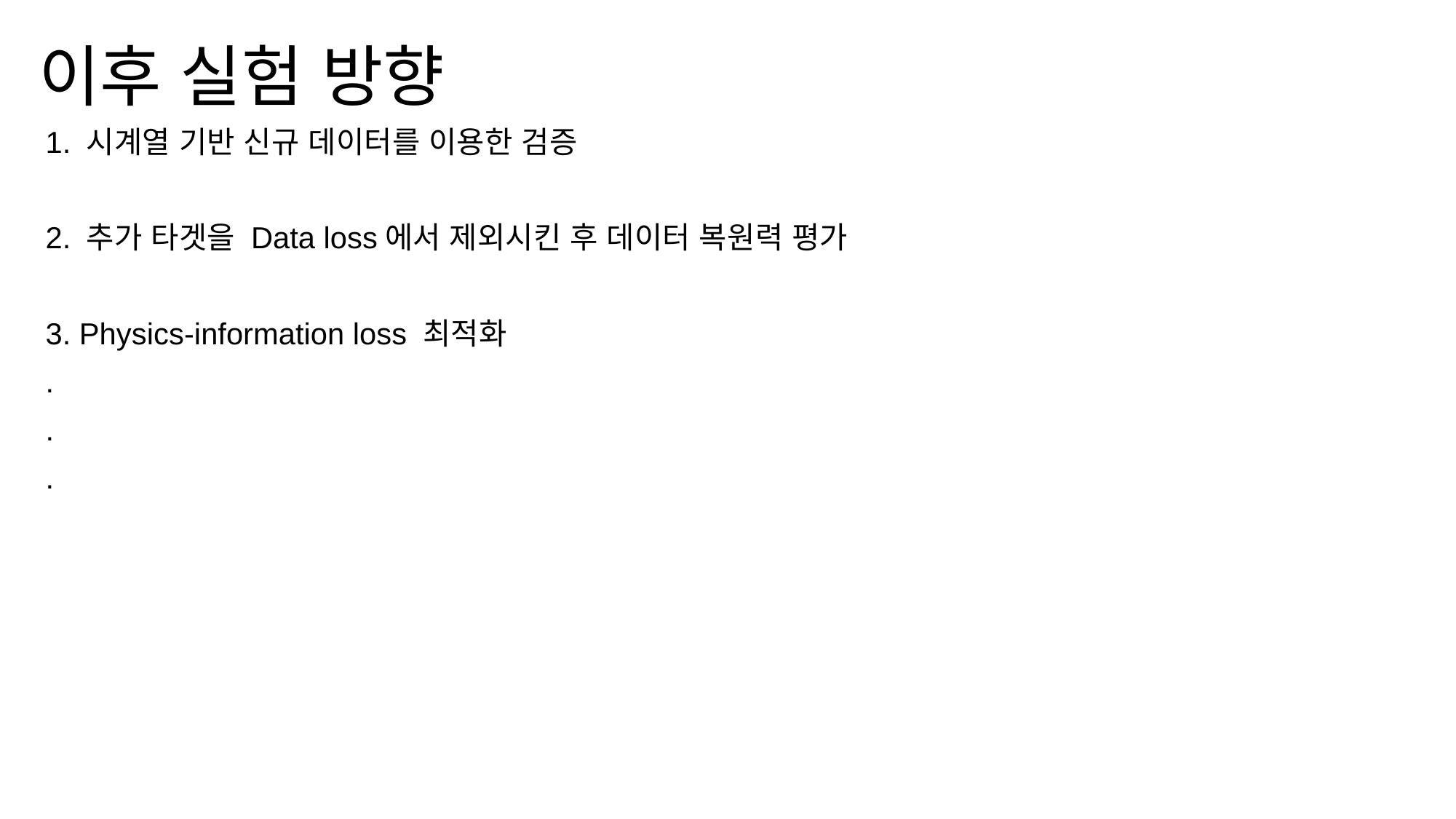

이후 실험 방향
1. 시계열 기반 신규 데이터를 이용한 검증

2. 추가 타겟을 Data loss에서 제외시킨 후 데이터 복원력 평가

3. Physics-information loss 최적화
.
.
.